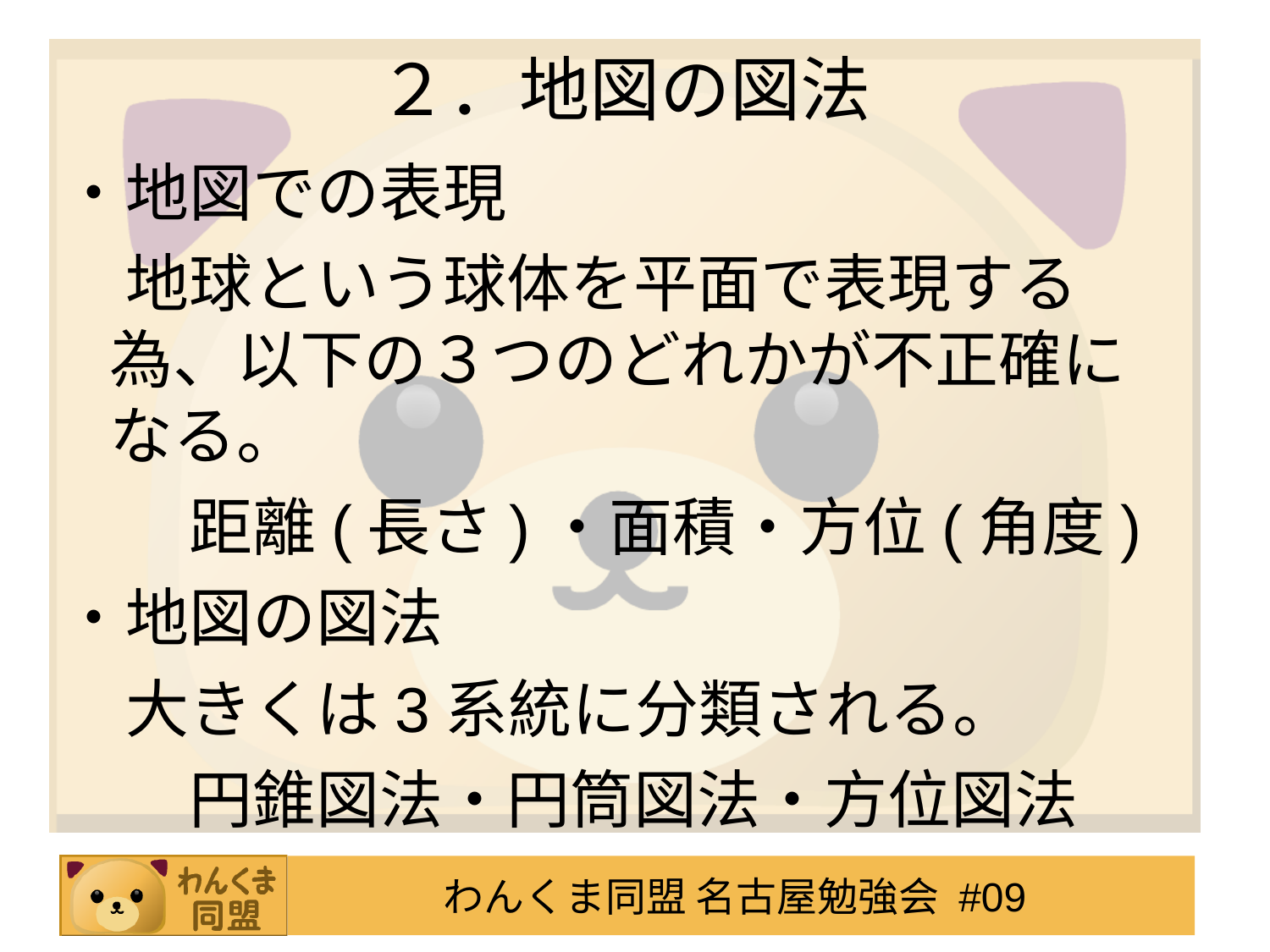

# ２．地図の図法
・地図での表現
　地球という球体を平面で表現する為、以下の３つのどれかが不正確になる。
　　距離(長さ)・面積・方位(角度)
・地図の図法
　大きくは3系統に分類される。
　　円錐図法・円筒図法・方位図法